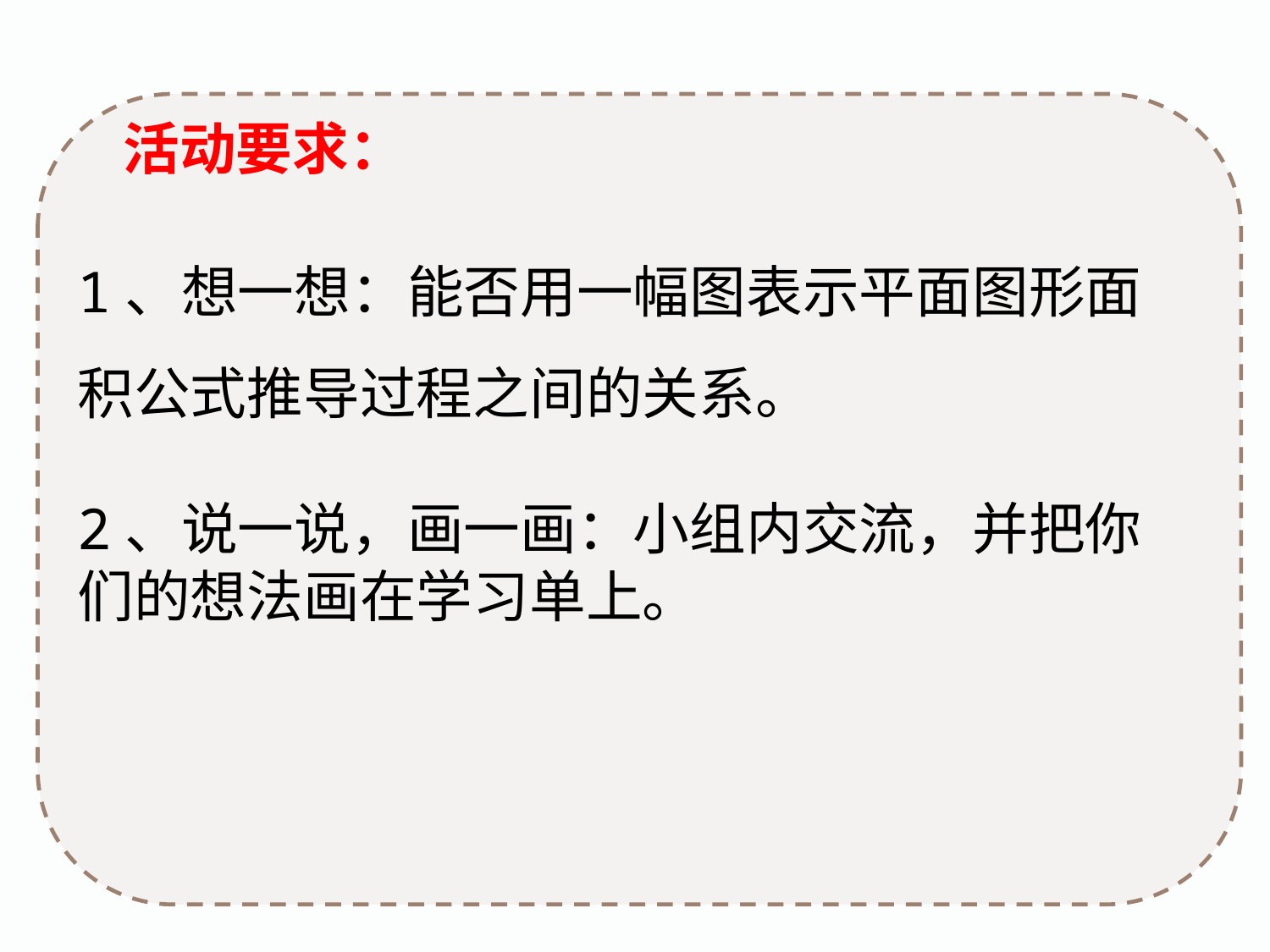

活动要求：
1、想一想：能否用一幅图表示平面图形面积公式推导过程之间的关系。

2、说一说，画一画：小组内交流，并把你们的想法画在学习单上。